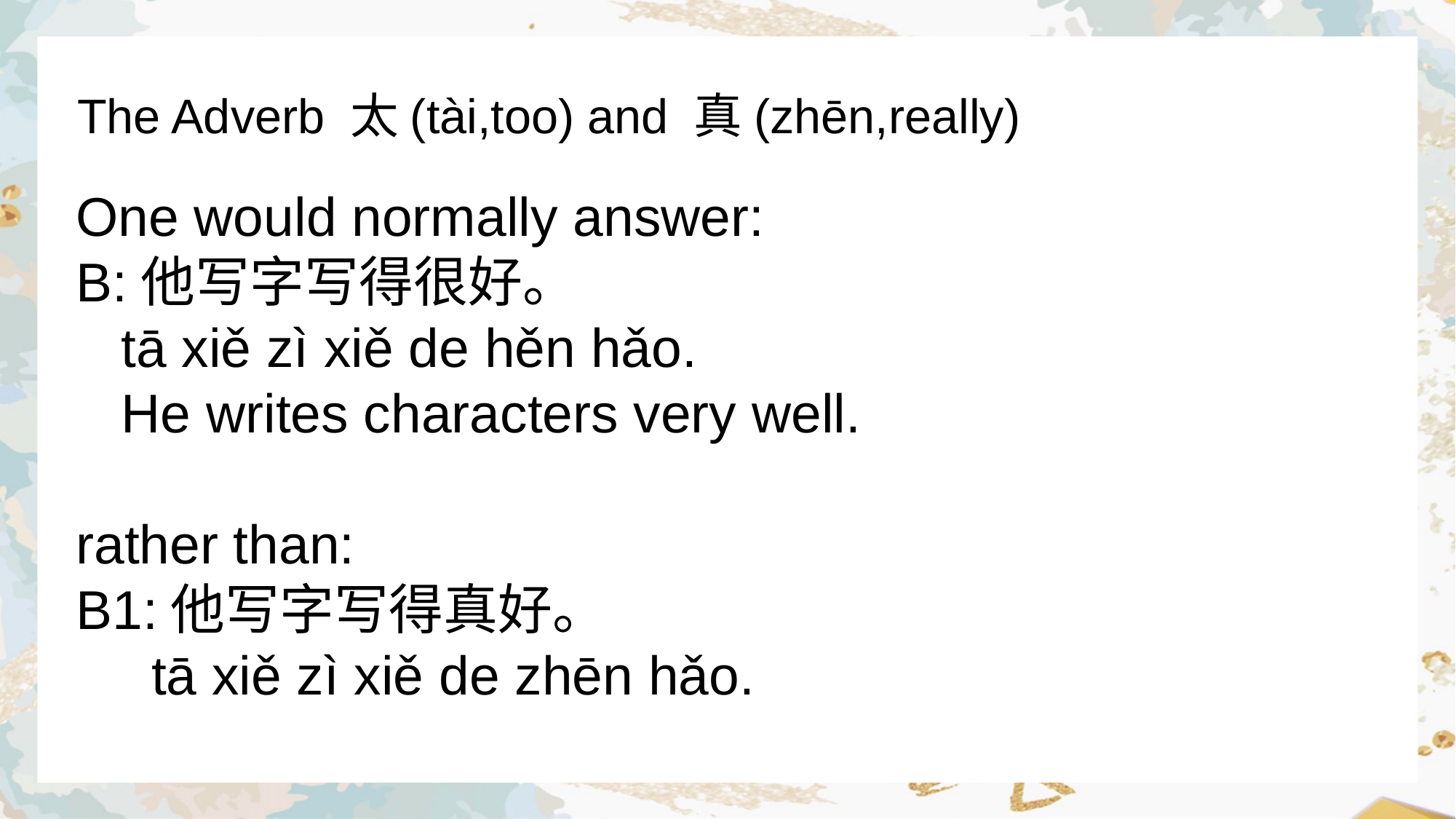

The Adverb 太(tài,too) and 真(zhēn,really)

One would normally answer:
B:他写字写得很好。
   tā xiě zì xiě de hěn hǎo.
   He writes characters very well.

rather than:
B1:他写字写得真好。
     tā xiě zì xiě de zhēn hǎo.